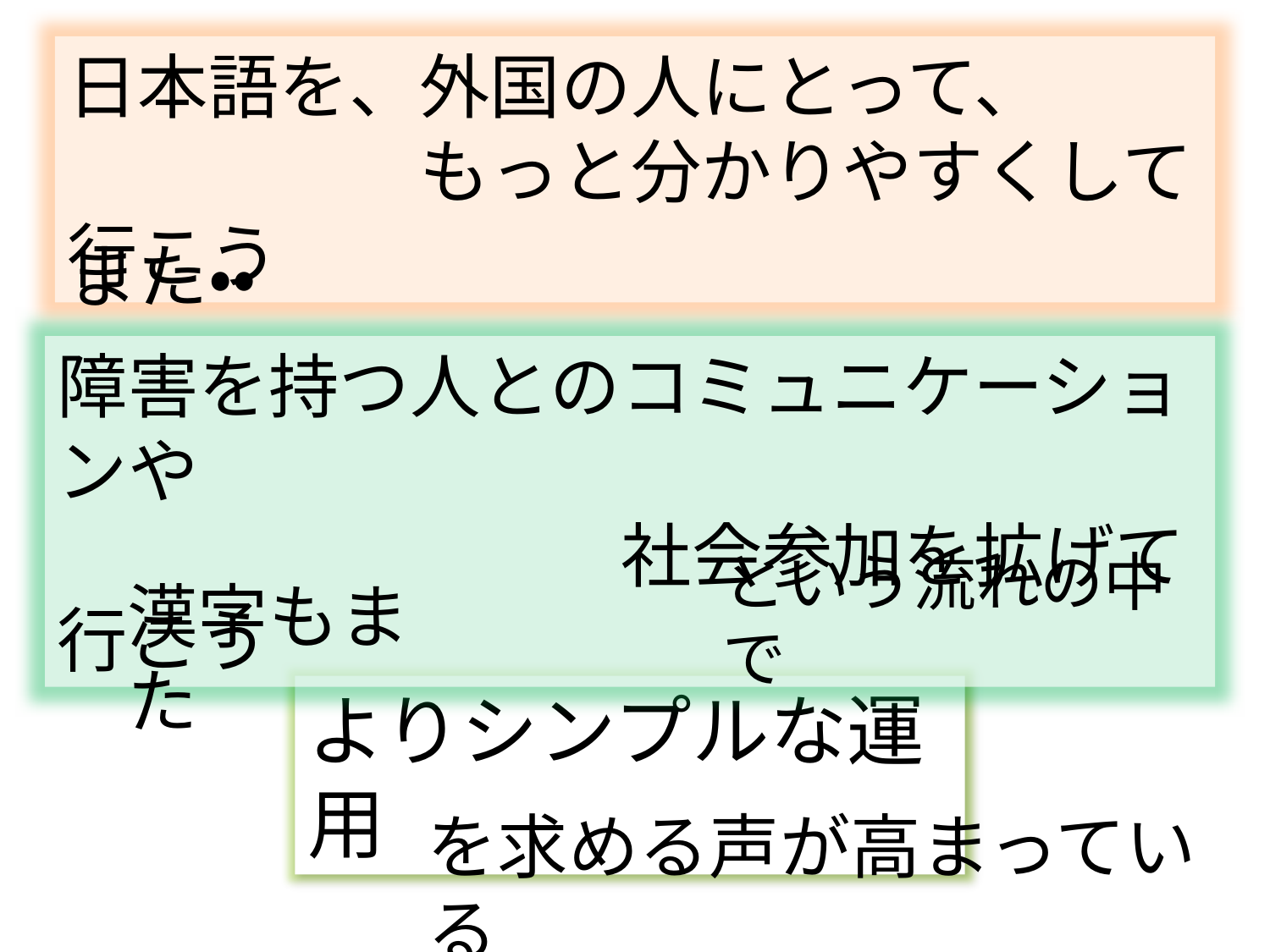

日本語を、外国の人にとって、
　　　　　もっと分かりやすくして行こう
また・・
障害を持つ人とのコミュニケーションや
　　　　　　　　社会参加を拡げて行こう
という流れの中で
漢字もまた
よりシンプルな運用
を求める声が高まっている